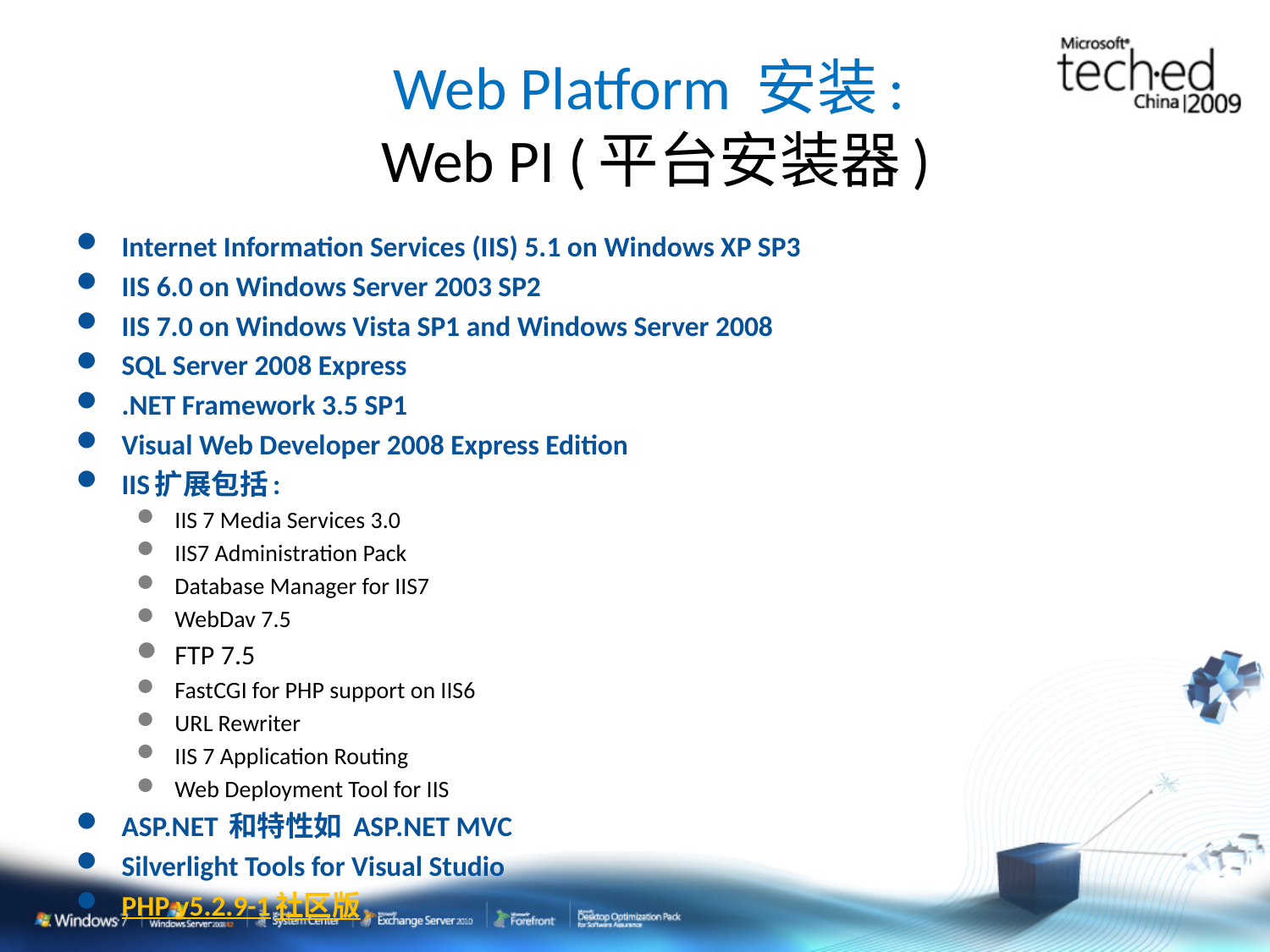

Web Platform 安装:
Web PI (平台安装器)
Internet Information Services (IIS) 5.1 on Windows XP SP3
IIS 6.0 on Windows Server 2003 SP2
IIS 7.0 on Windows Vista SP1 and Windows Server 2008
SQL Server 2008 Express
.NET Framework 3.5 SP1
Visual Web Developer 2008 Express Edition
IIS扩展包括:
IIS 7 Media Services 3.0
IIS7 Administration Pack
Database Manager for IIS7
WebDav 7.5
FTP 7.5
FastCGI for PHP support on IIS6
URL Rewriter
IIS 7 Application Routing
Web Deployment Tool for IIS
ASP.NET 和特性如 ASP.NET MVC
Silverlight Tools for Visual Studio
PHP v5.2.9-1社区版